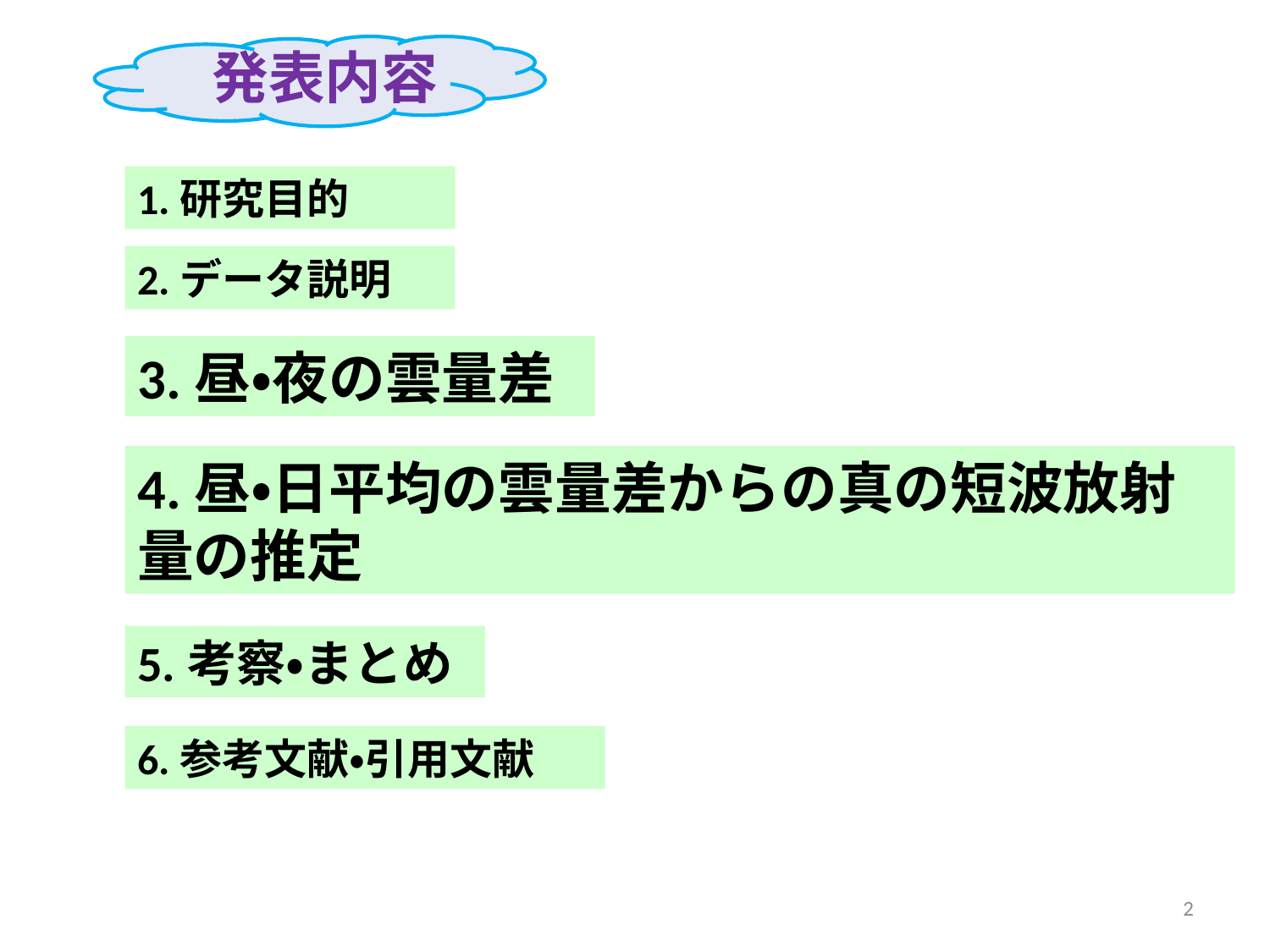

発表内容
1.研究目的
2.データ説明
3.昼・夜の雲量差
4.昼・日平均の雲量差からの真の短波放射量の推定
5.考察・まとめ
6.参考文献・引用文献
2